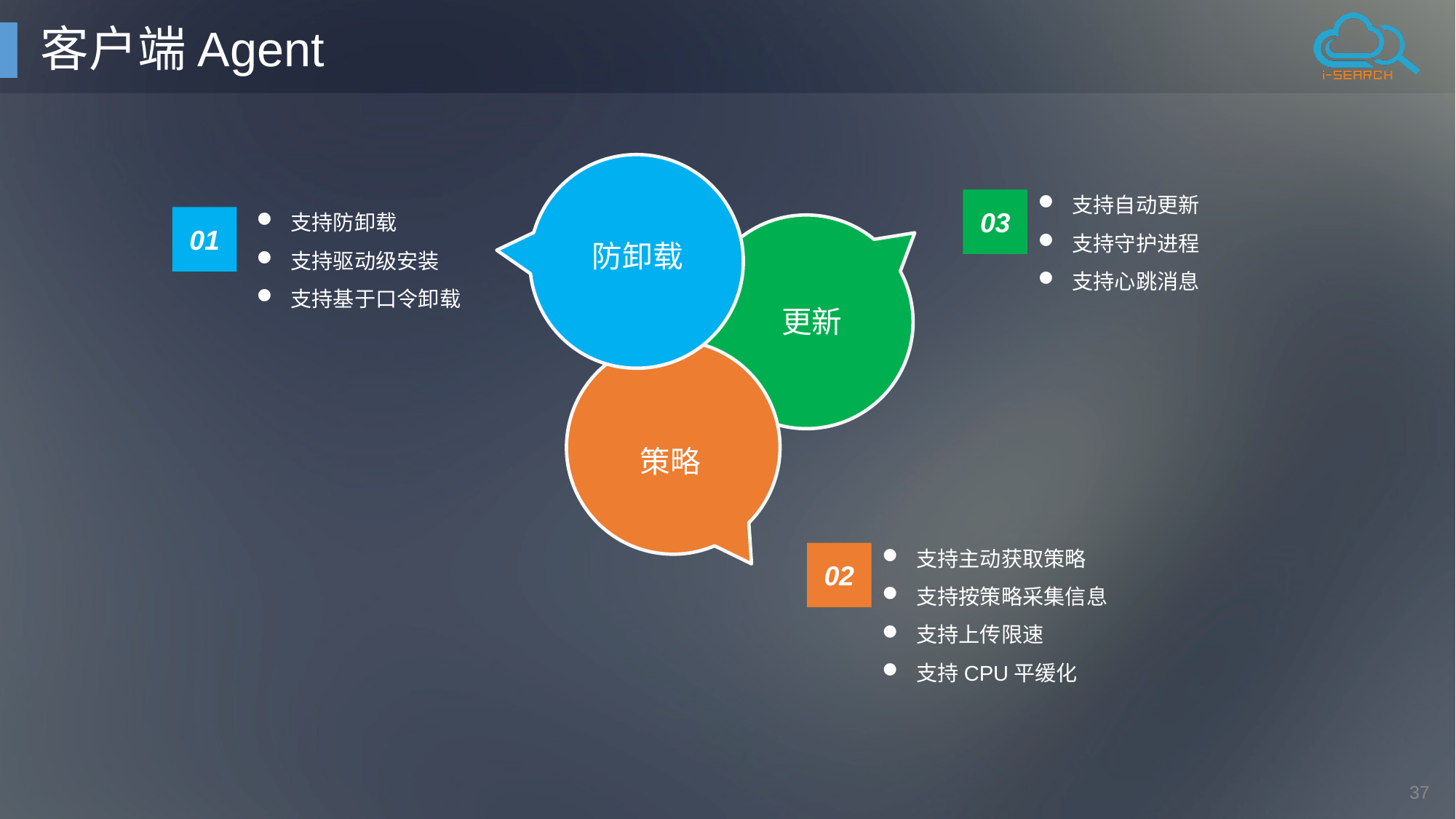

# 客户端Agent

支持自动更新
支持守护进程
支持心跳消息

03
支持防卸载
支持驱动级安装
支持基于口令卸载
01
防卸载
更新

策略
支持主动获取策略
支持按策略采集信息
支持上传限速
支持CPU平缓化
02